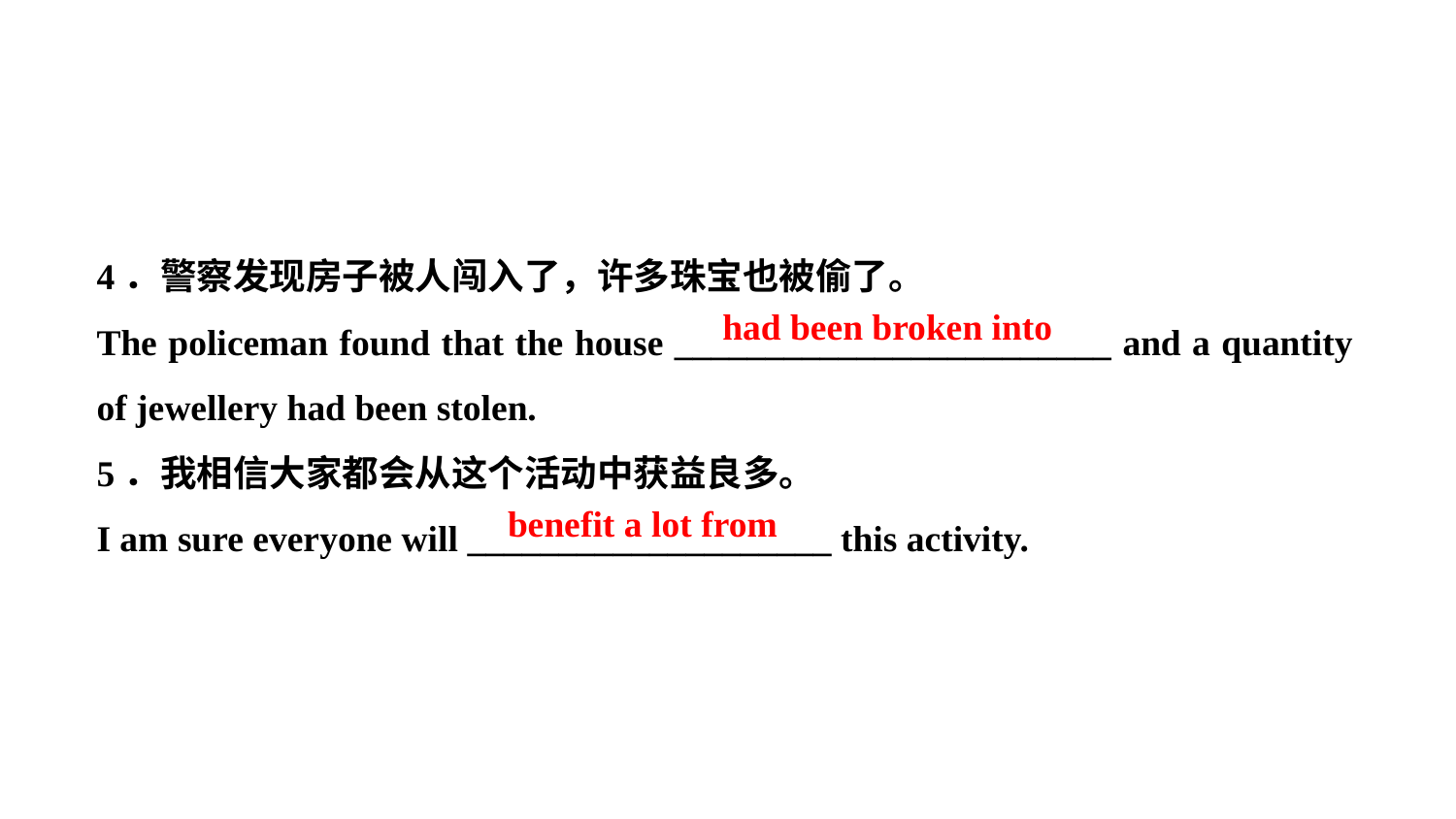

4．警察发现房子被人闯入了，许多珠宝也被偷了。
The policeman found that the house ________________________ and a quantity of jewellery had been stolen.
5．我相信大家都会从这个活动中获益良多。
I am sure everyone will ____________________ this activity.
had been broken into
benefit a lot from